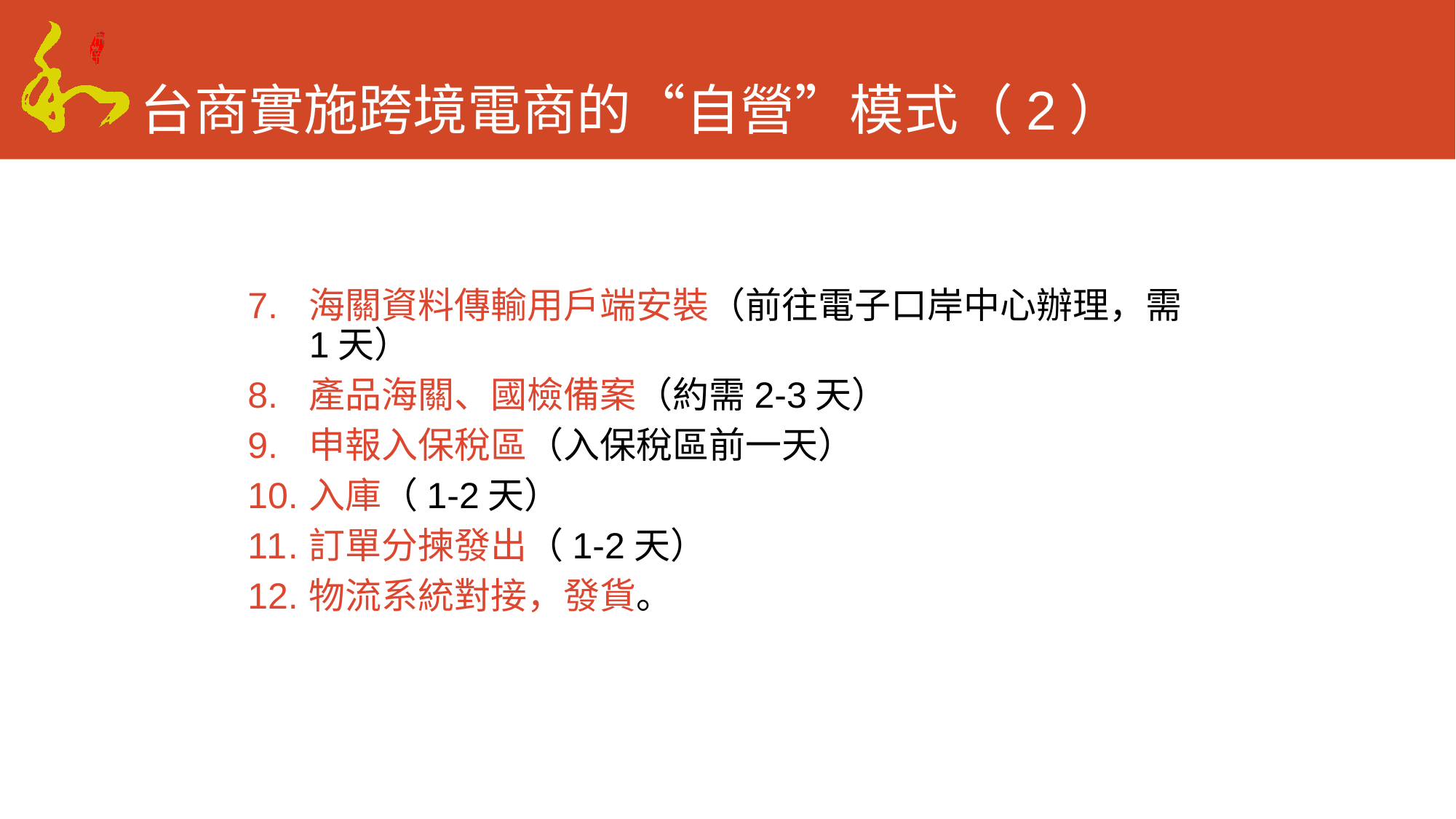

# 台商實施跨境電商的“自營”模式（2）
海關資料傳輸用戶端安裝（前往電子口岸中心辦理，需1天）
產品海關、國檢備案（約需2-3天）
申報入保稅區（入保稅區前一天）
入庫（1-2天）
訂單分揀發出（1-2天）
物流系統對接，發貨。